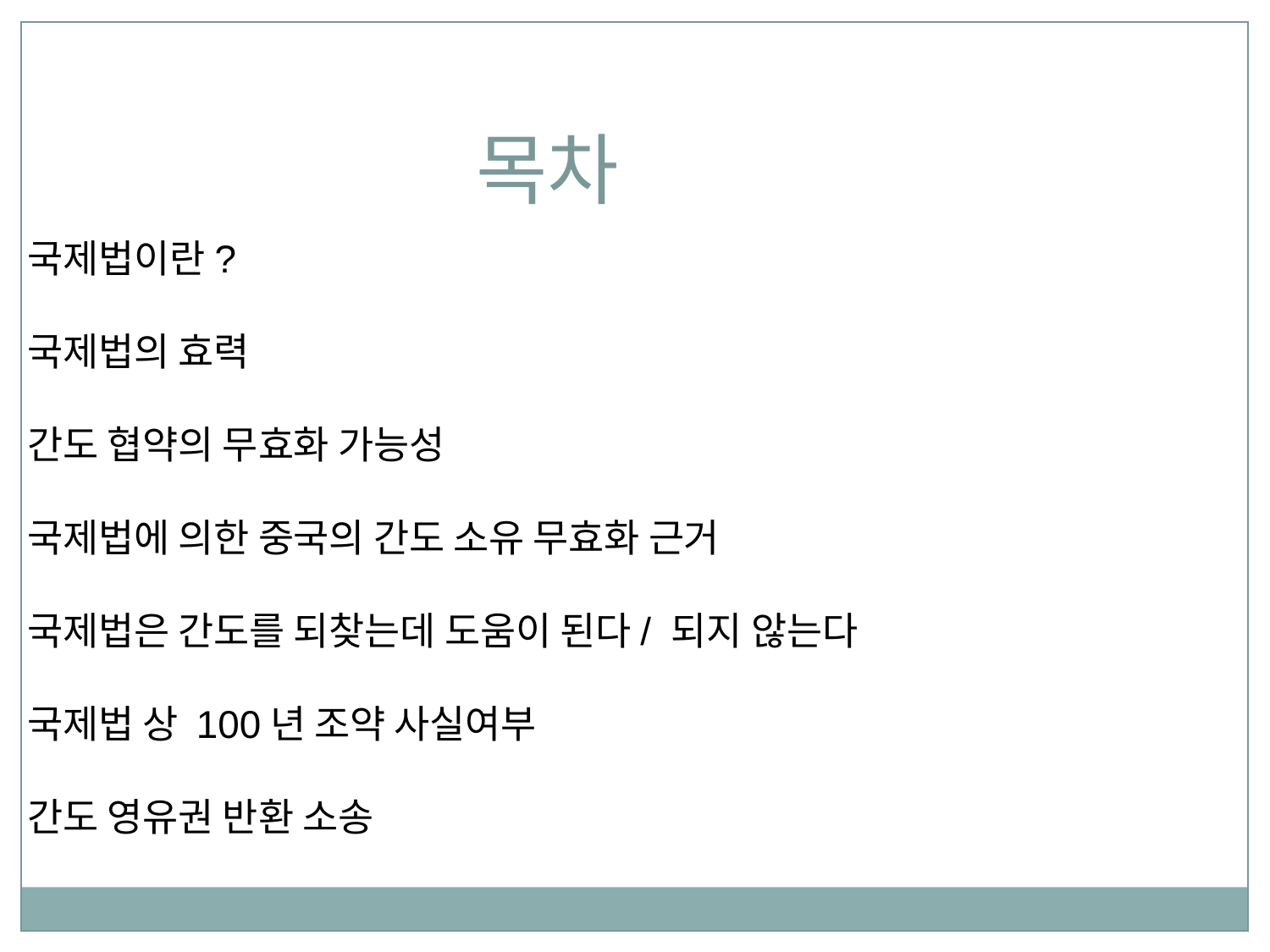

목차
국제법이란?

국제법의 효력

간도 협약의 무효화 가능성

국제법에 의한 중국의 간도 소유 무효화 근거

국제법은 간도를 되찾는데 도움이 된다/ 되지 않는다

국제법 상 100년 조약 사실여부

간도 영유권 반환 소송